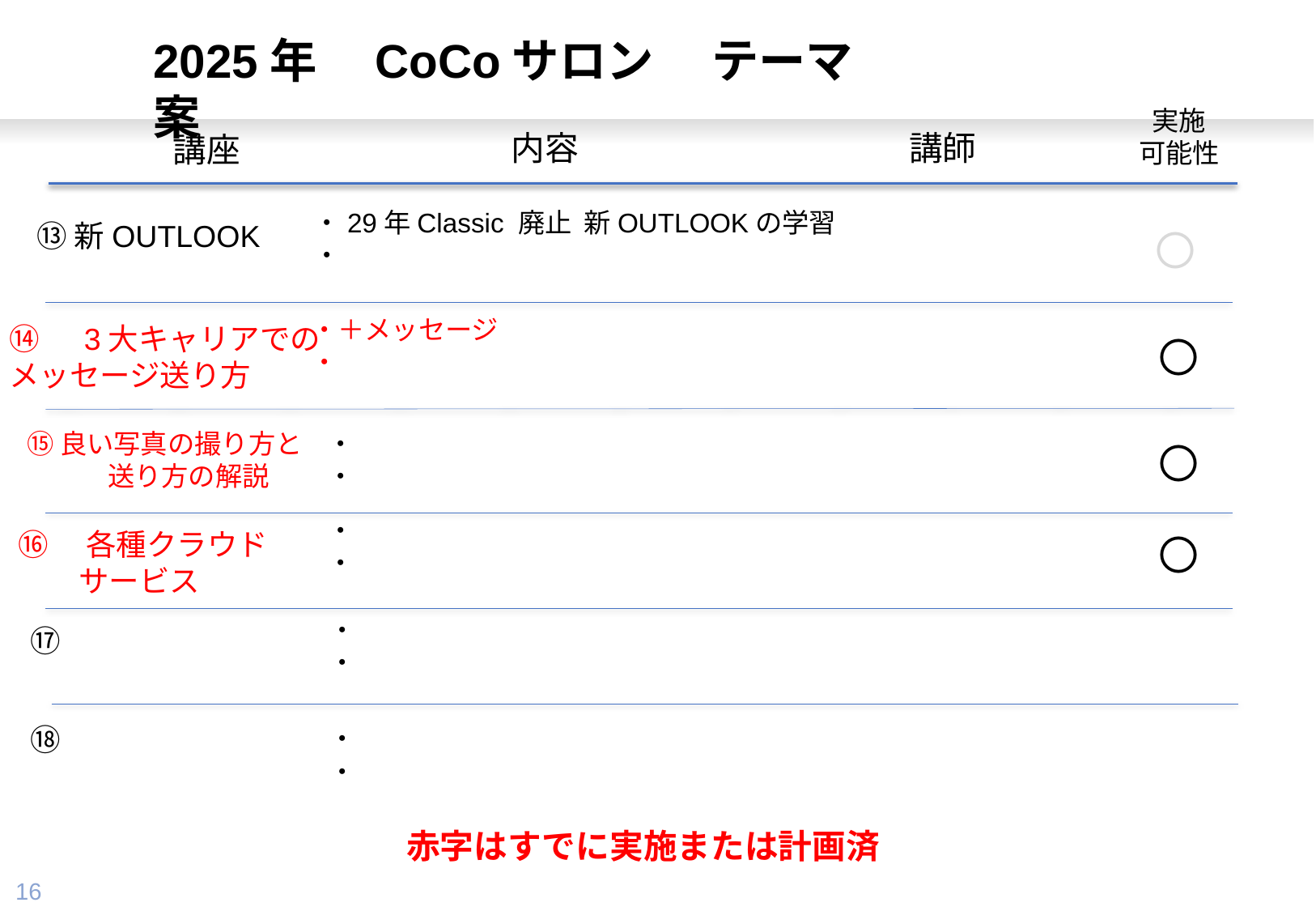

2025年　CoCoサロン　 テーマ案
実施
可能性
講師
内容
講座
・29年Classic 廃止  新OUTLOOKの学習
・
⑬新OUTLOOK
〇
・＋メッセージ
・
⑭　3大キャリアでの
メッセージ送り方
〇
⑮良い写真の撮り方と
　　　送り方の解説
・
・
〇
・
・
⑯　各種クラウド
　　サービス
〇
・
・
⑰
⑱
・
・
赤字はすでに実施または計画済
16